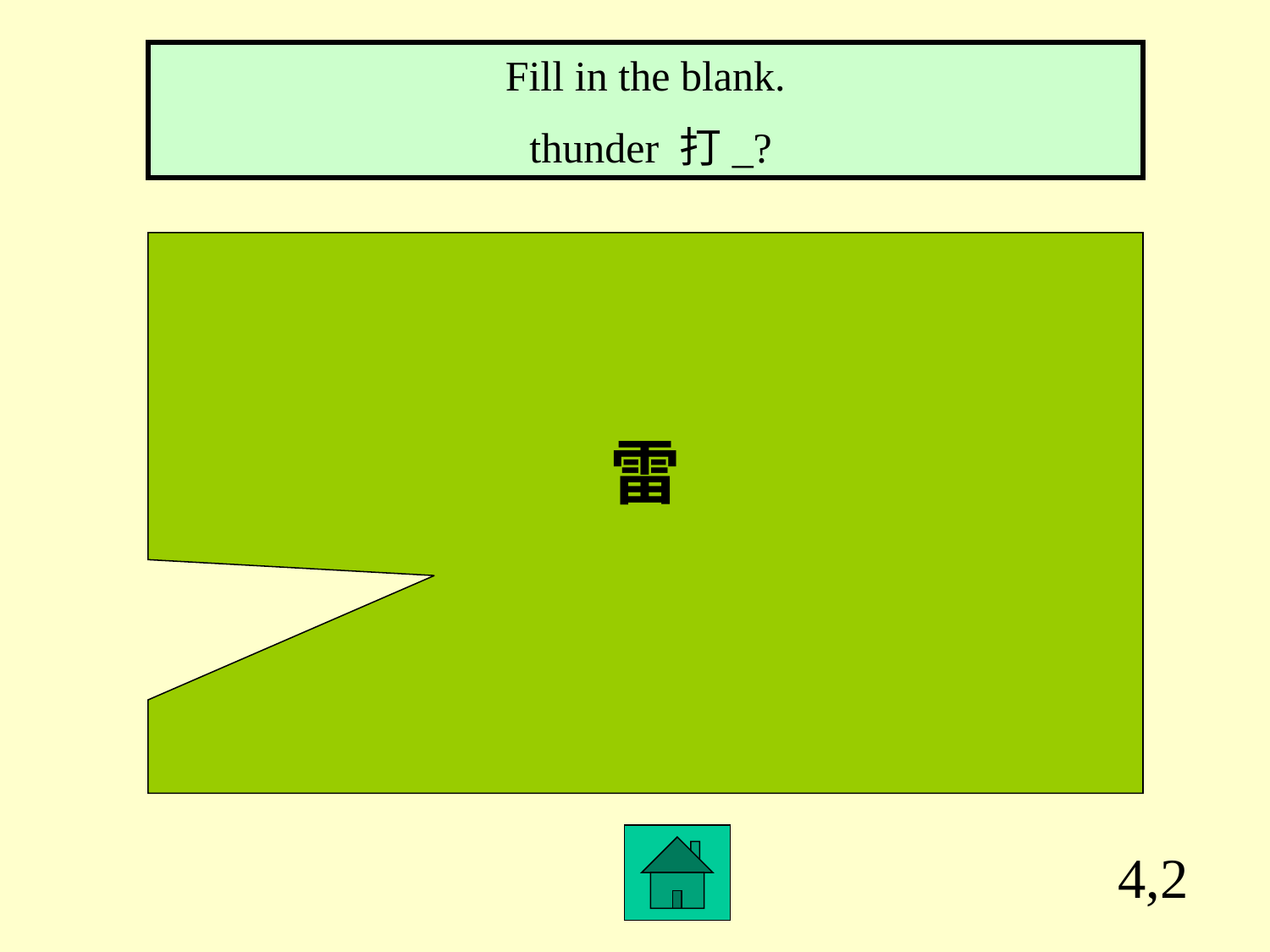

Fill in the blank.
 thunder 打_?
雷

4,2